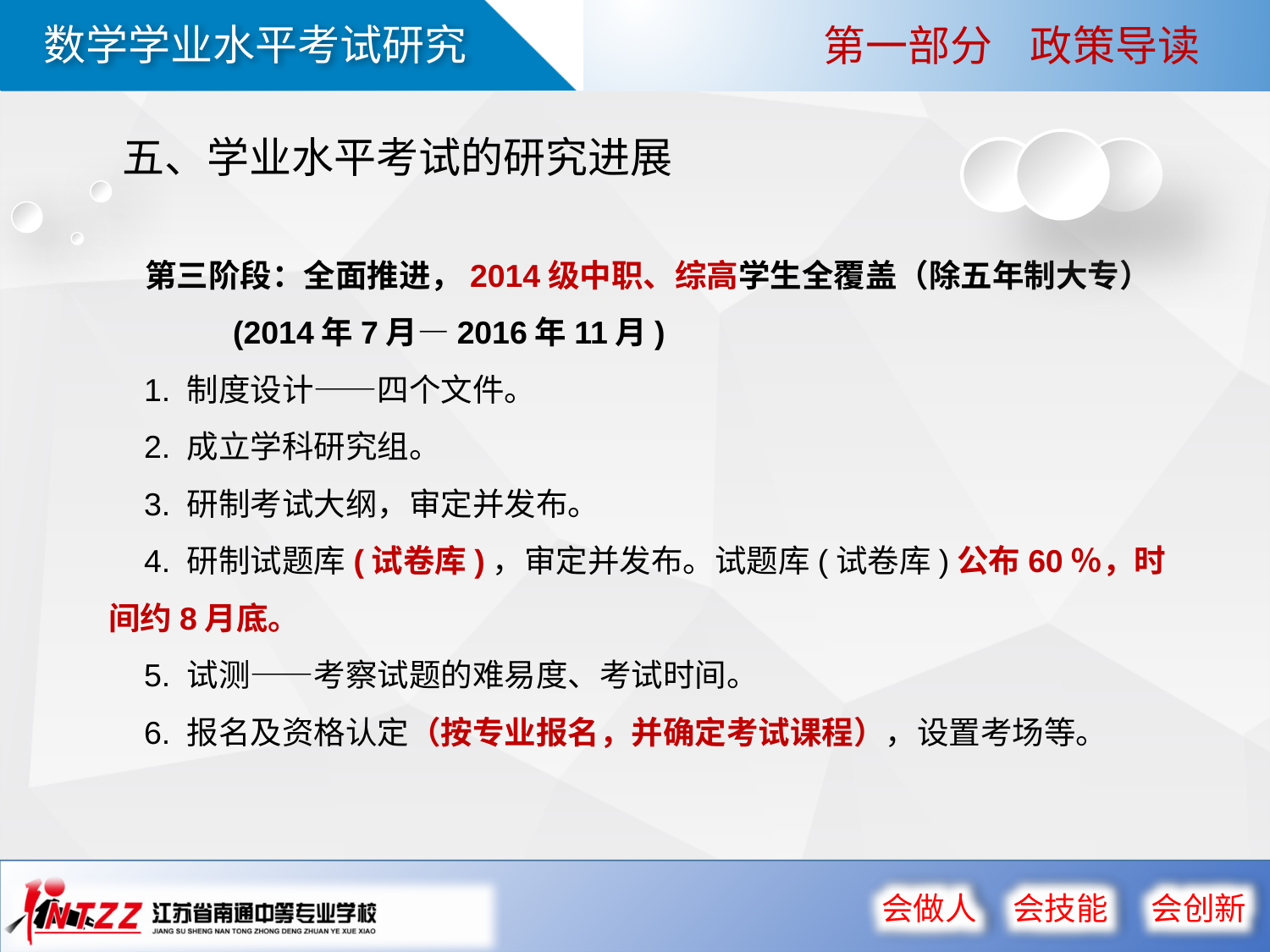

第一部分    政策导读
五、学业水平考试的研究进展

    第三阶段：全面推进，2014级中职、综高学生全覆盖（除五年制大专）
              (2014年7月—2016年11月)
    1. 制度设计——四个文件。
    2. 成立学科研究组。
    3. 研制考试大纲，审定并发布。
    4. 研制试题库(试卷库)，审定并发布。试题库(试卷库)公布60％，时间约8月底。
    5. 试测——考察试题的难易度、考试时间。
    6. 报名及资格认定（按专业报名，并确定考试课程），设置考场等。